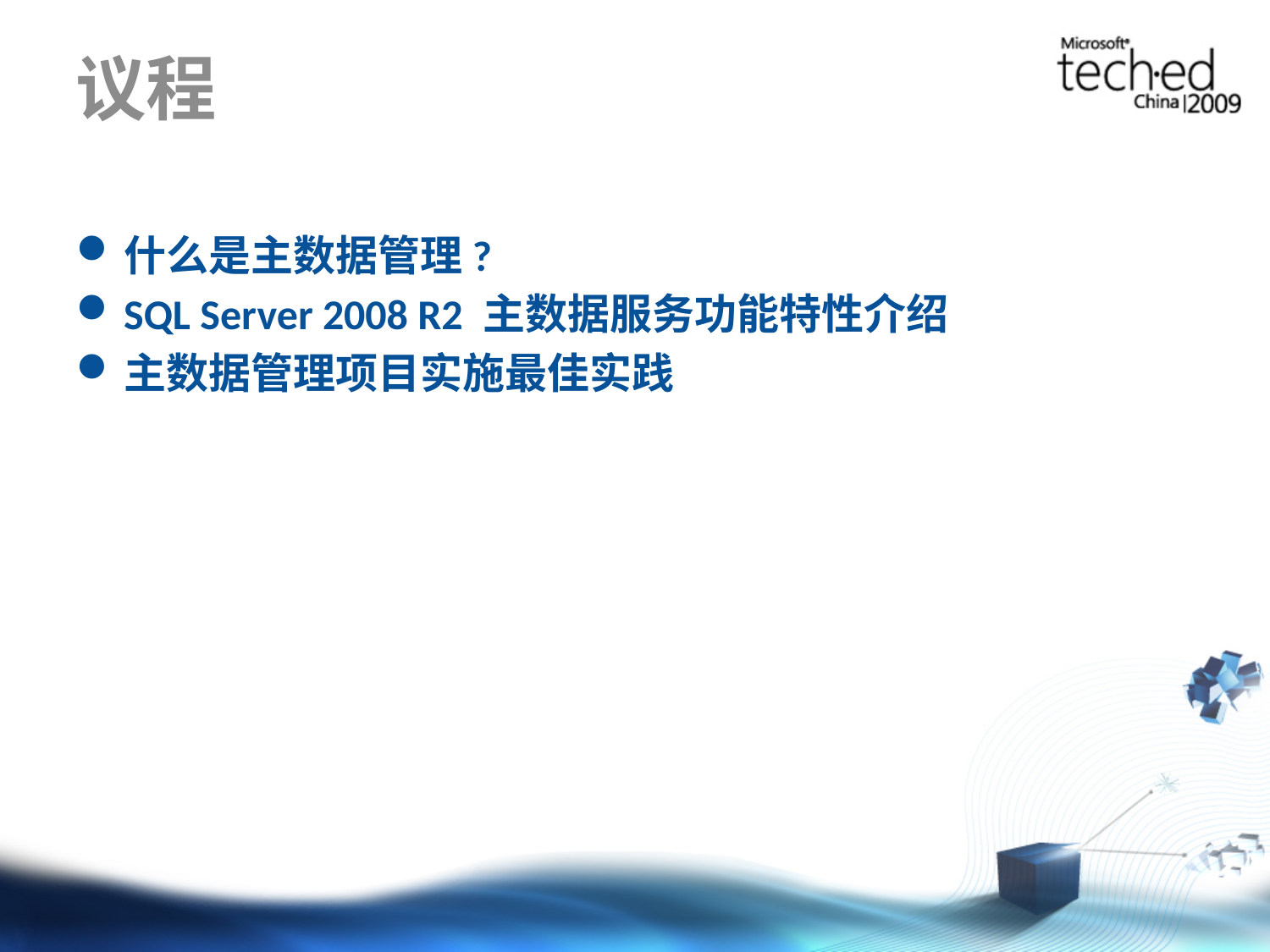

# 议程
什么是主数据管理?
SQL Server 2008 R2 主数据服务功能特性介绍
主数据管理项目实施最佳实践